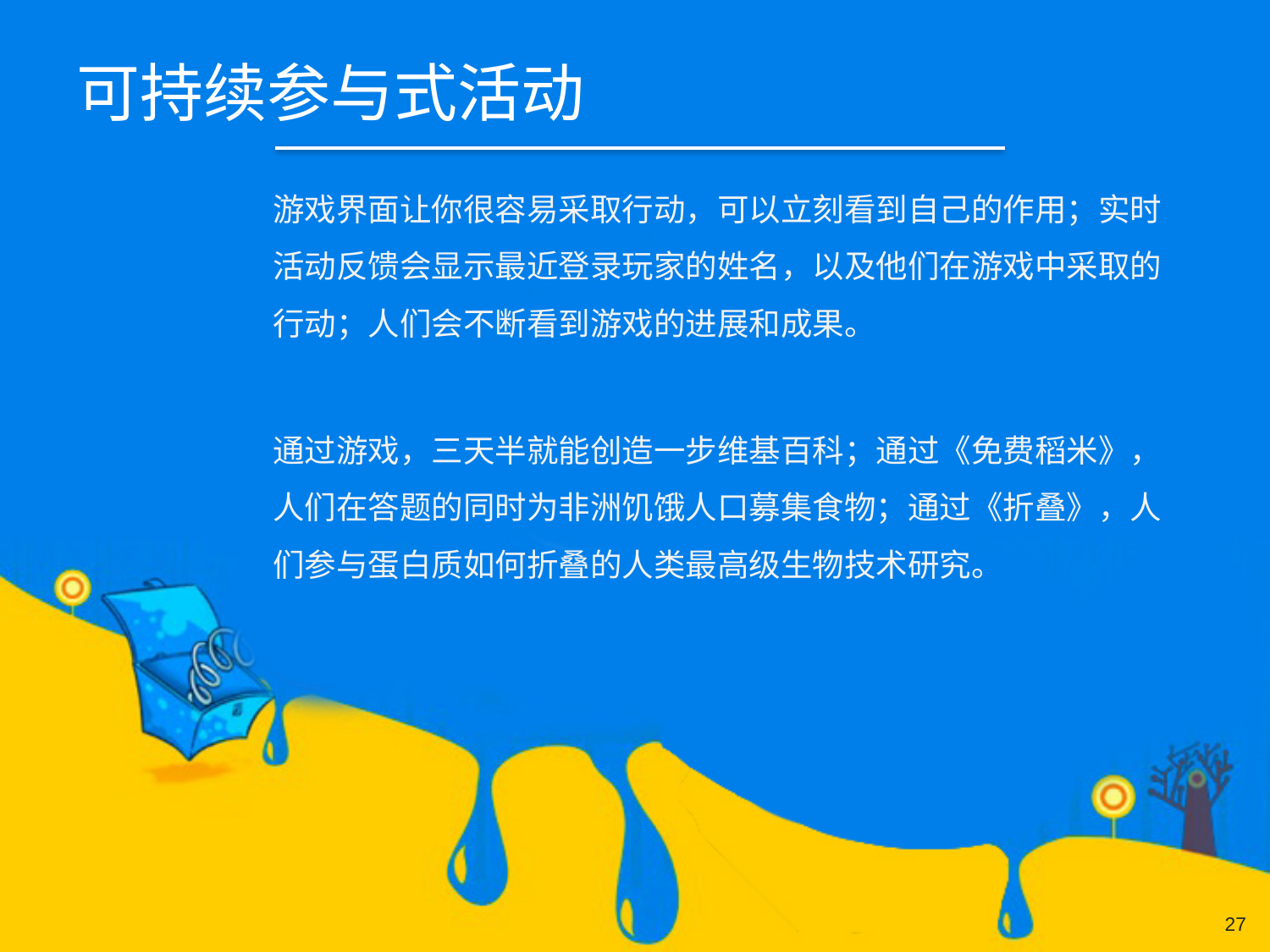

# 可持续参与式活动
游戏界面让你很容易采取行动，可以立刻看到自己的作用；实时活动反馈会显示最近登录玩家的姓名，以及他们在游戏中采取的行动；人们会不断看到游戏的进展和成果。

通过游戏，三天半就能创造一步维基百科；通过《免费稻米》，人们在答题的同时为非洲饥饿人口募集食物；通过《折叠》，人们参与蛋白质如何折叠的人类最高级生物技术研究。